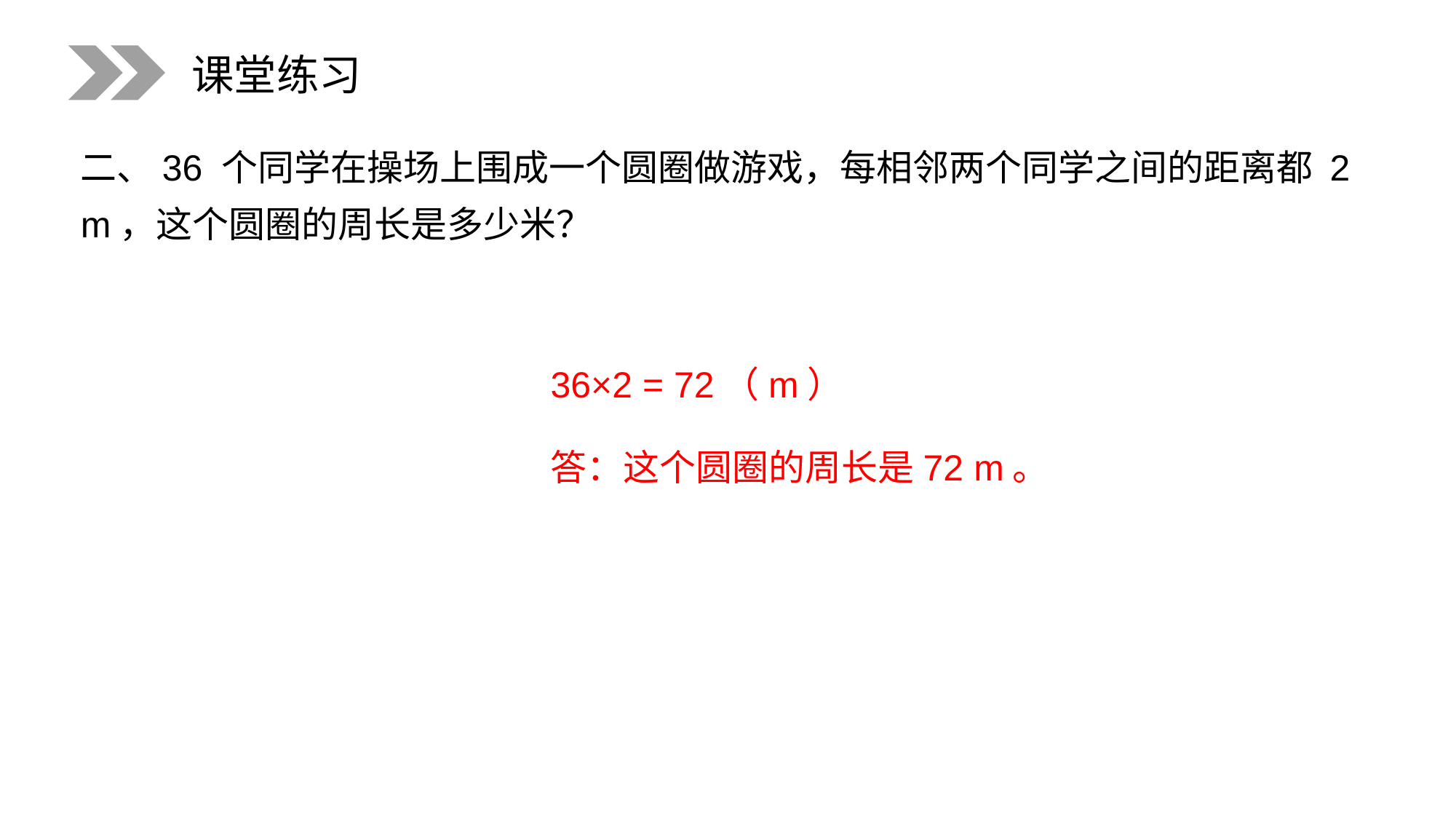

课堂练习
二、36 个同学在操场上围成一个圆圈做游戏，每相邻两个同学之间的距离都 2 m，这个圆圈的周长是多少米？
36×2 = 72（m）
答：这个圆圈的周长是72 m。